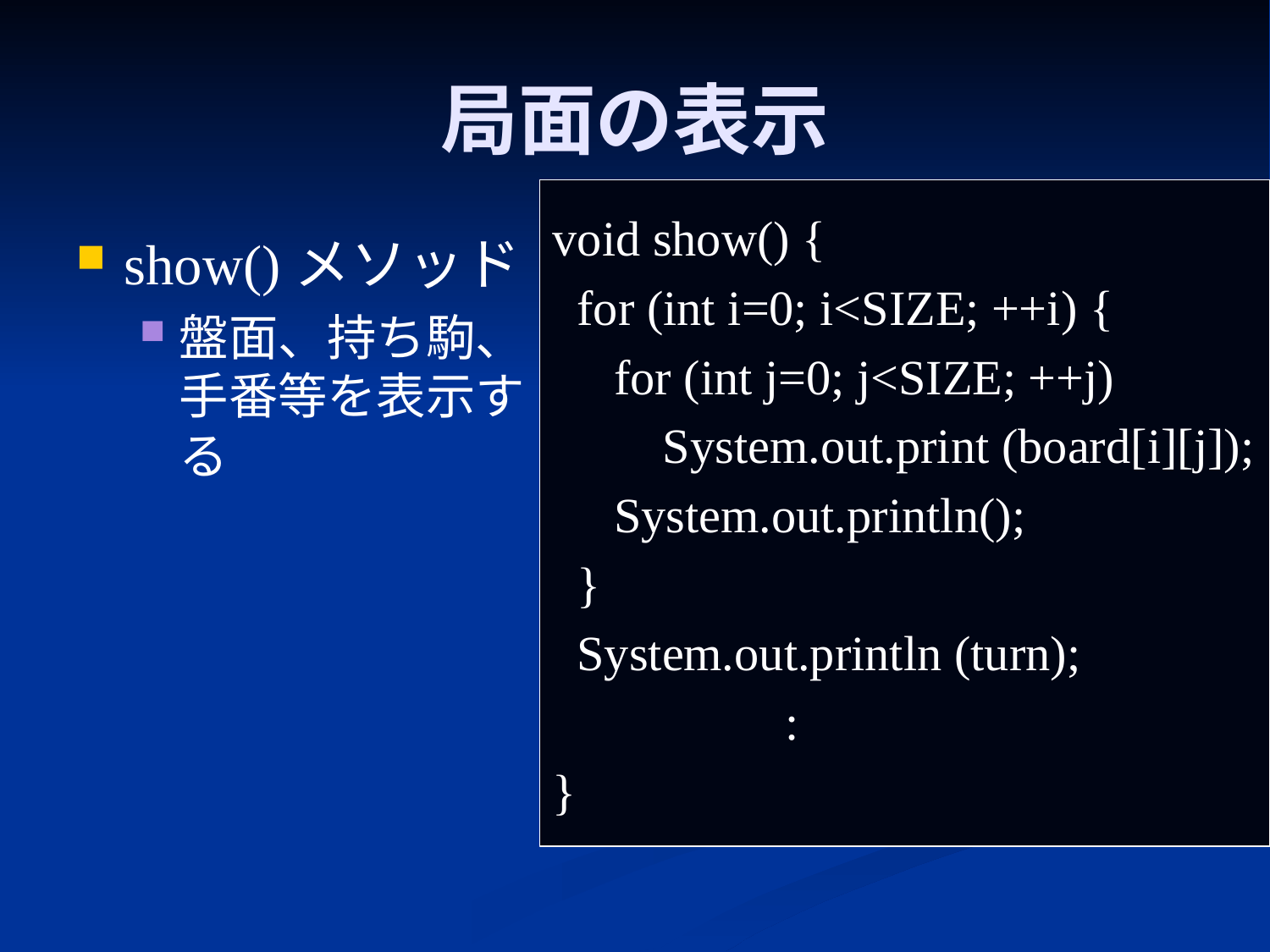

# 局面の表示
void show() {
  for (int i=0; i<SIZE; ++i) {
     for (int j=0; j<SIZE; ++j)
         System.out.print (board[i][j]);
     System.out.println();
  }
  System.out.println (turn);
                   :
}
show()メソッド
盤面、持ち駒、手番等を表示する